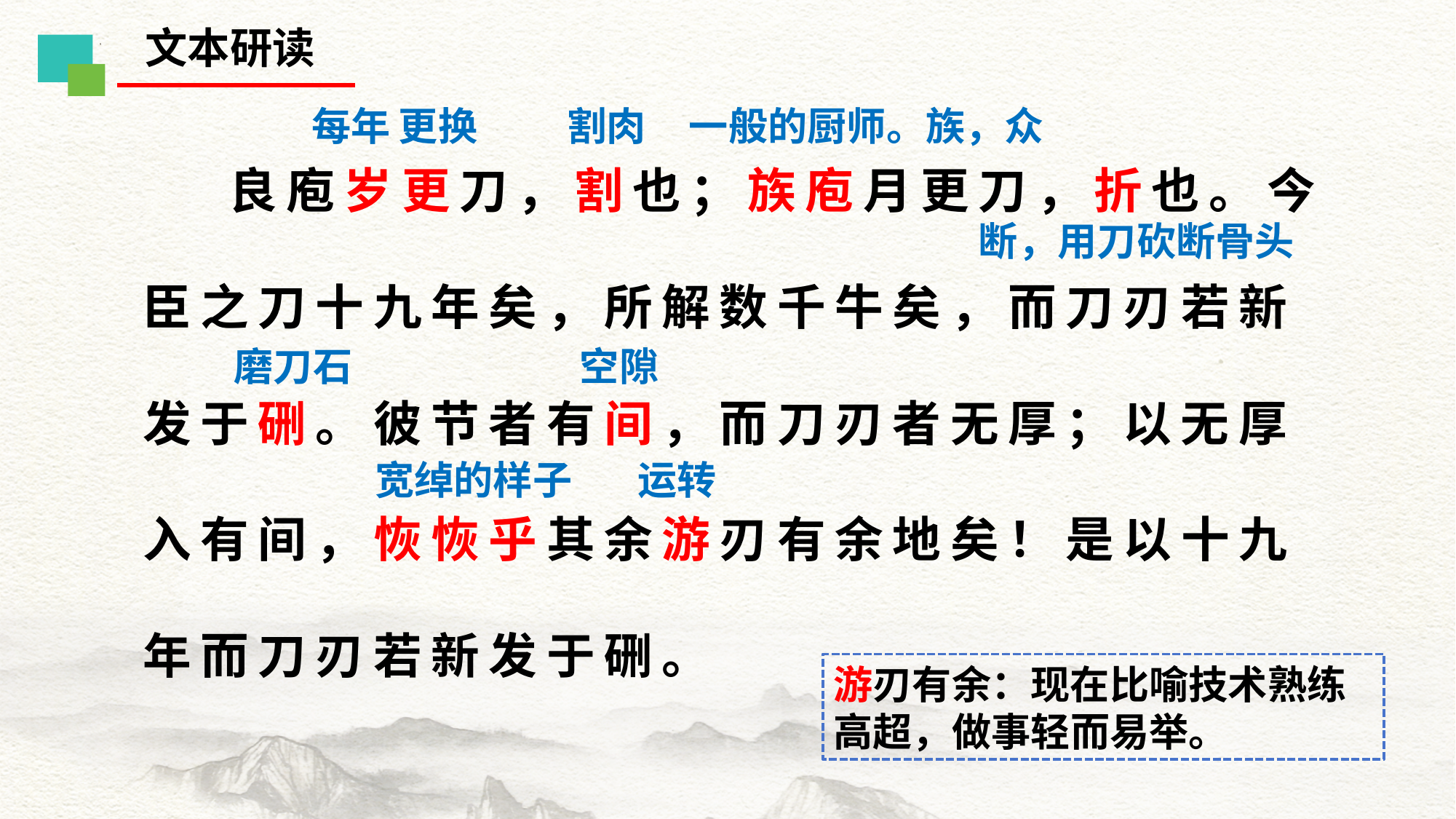

文本研读

良庖岁更刀，割也；族庖月更刀，折也。今臣之刀十九年矣，所解数千牛矣，而刀刃若新发于硎。彼节者有间，而刀刃者无厚；以无厚入有间，恢恢乎其余游刃有余地矣！是以十九年而刀刃若新发于硎。
每年
更换
割肉
一般的厨师。族，众
断，用刀砍断骨头
磨刀石
空隙
宽绰的样子
运转
游刃有余：现在比喻技术熟练高超，做事轻而易举。